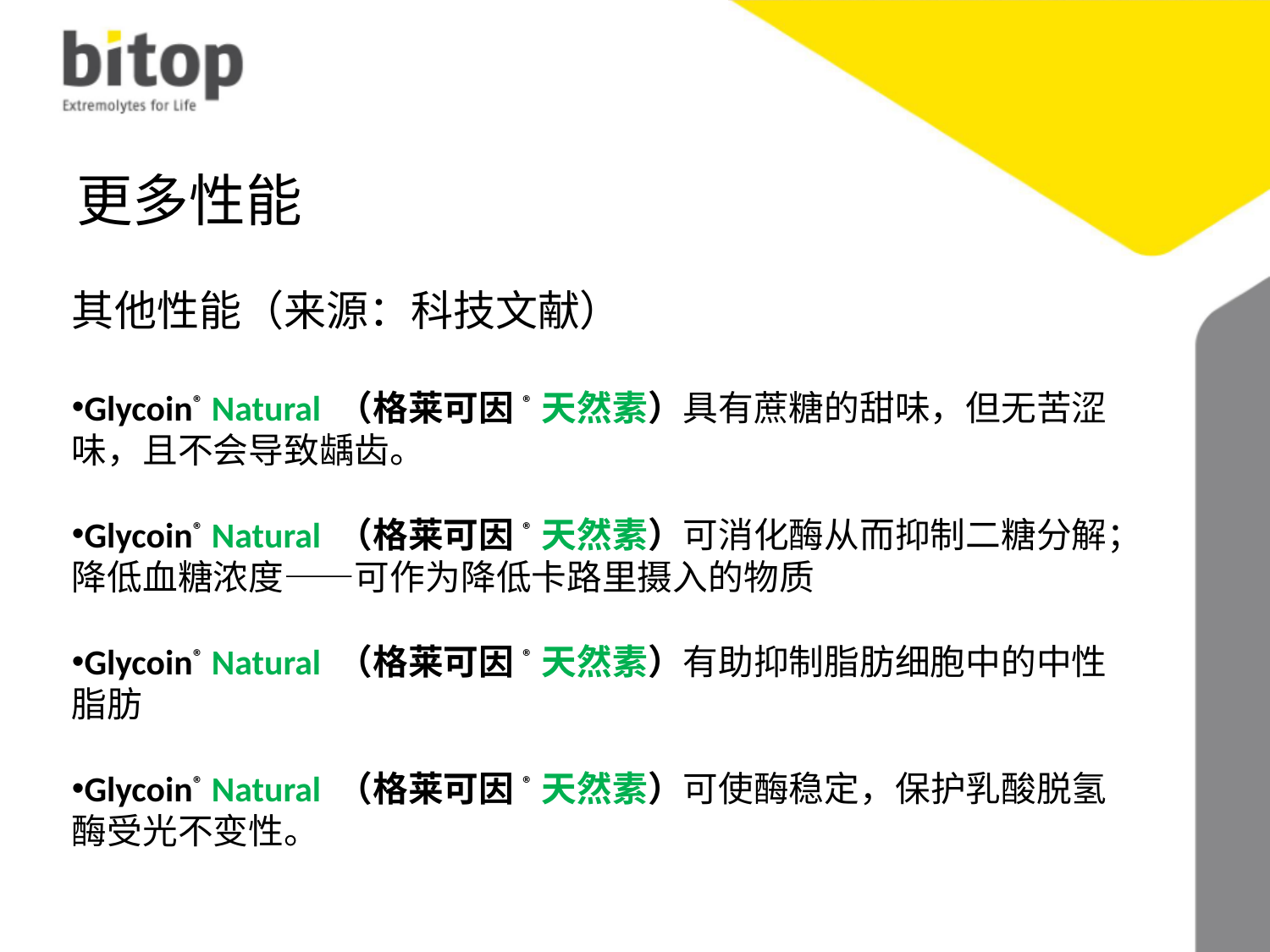

# 更多性能
其他性能（来源：科技文献）

Glycoin® Natural （格莱可因®天然素）具有蔗糖的甜味，但无苦涩味，且不会导致龋齿。

Glycoin® Natural （格莱可因®天然素）可消化酶从而抑制二糖分解；降低血糖浓度——可作为降低卡路里摄入的物质

Glycoin® Natural （格莱可因®天然素）有助抑制脂肪细胞中的中性脂肪

Glycoin® Natural （格莱可因®天然素）可使酶稳定，保护乳酸脱氢酶受光不变性。